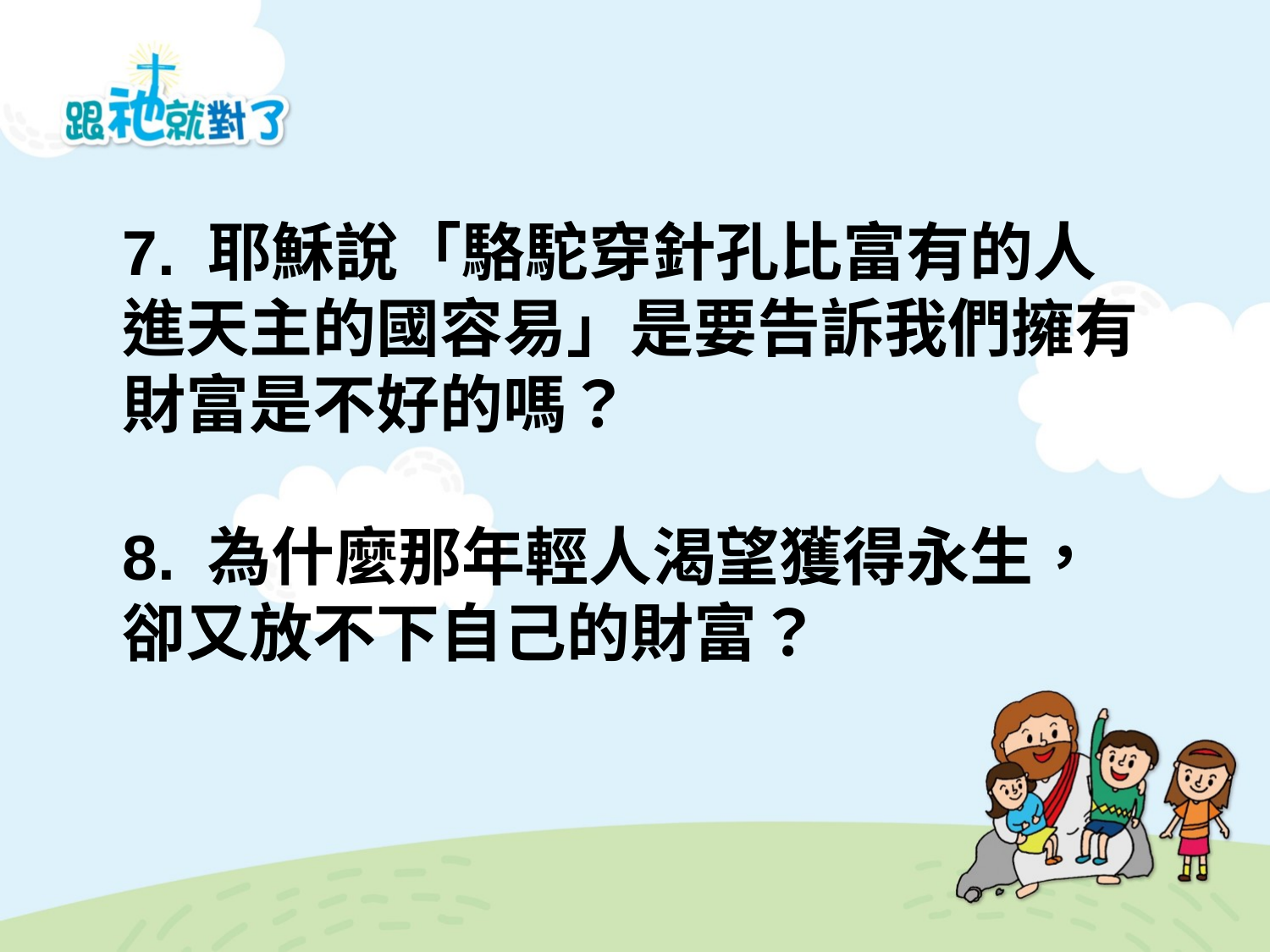

7. 耶穌說「駱駝穿針孔比富有的人進天主的國容易」是要告訴我們擁有財富是不好的嗎？

8. 為什麼那年輕人渴望獲得永生，卻又放不下自己的財富？